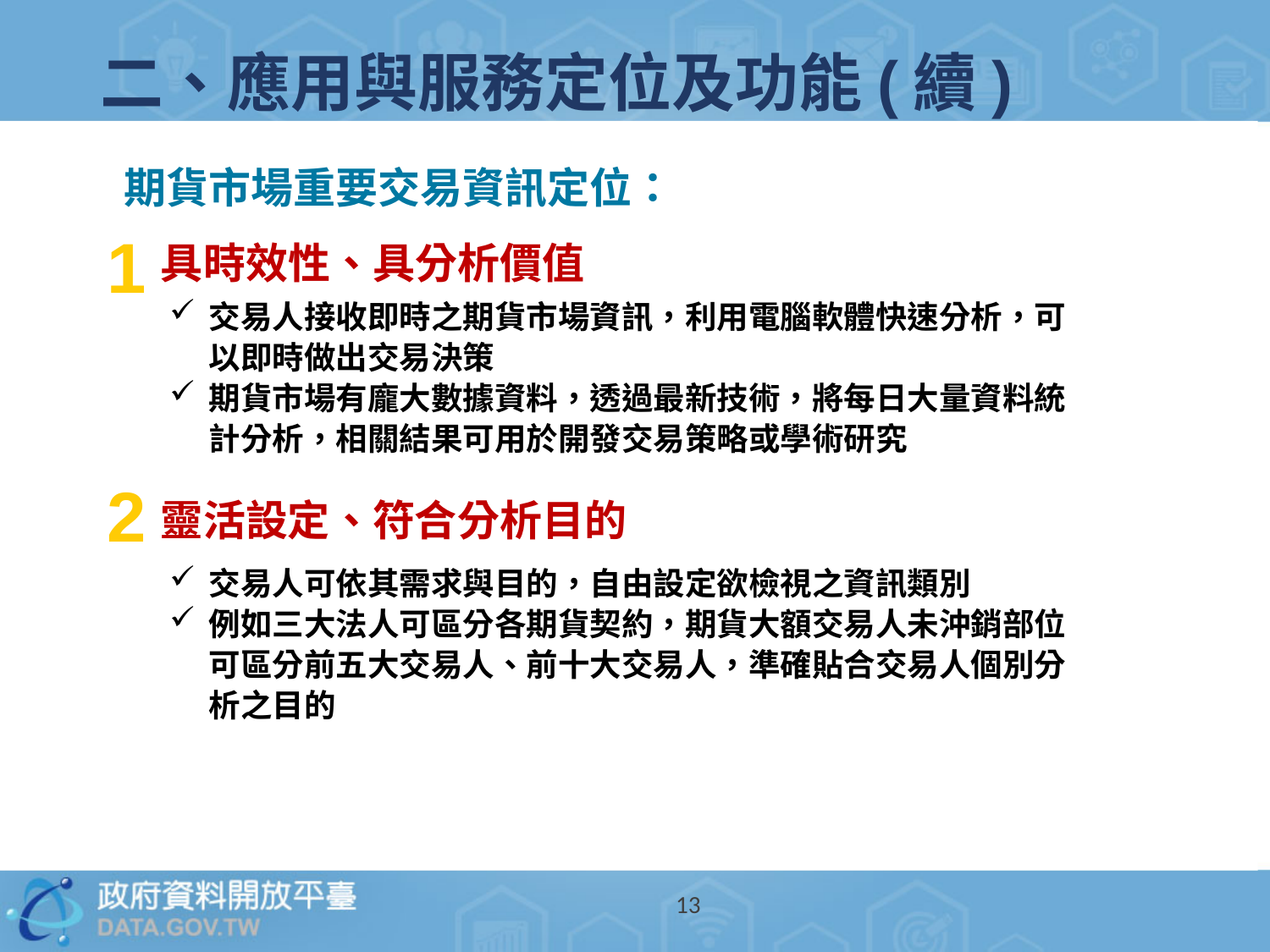

# 二、應用與服務定位及功能(續)

期貨市場重要交易資訊定位：
1
具時效性、具分析價值
交易人接收即時之期貨市場資訊，利用電腦軟體快速分析，可以即時做出交易決策
期貨市場有龐大數據資料，透過最新技術，將每日大量資料統計分析，相關結果可用於開發交易策略或學術研究
2
靈活設定、符合分析目的
交易人可依其需求與目的，自由設定欲檢視之資訊類別
例如三大法人可區分各期貨契約，期貨大額交易人未沖銷部位可區分前五大交易人、前十大交易人，準確貼合交易人個別分析之目的
13